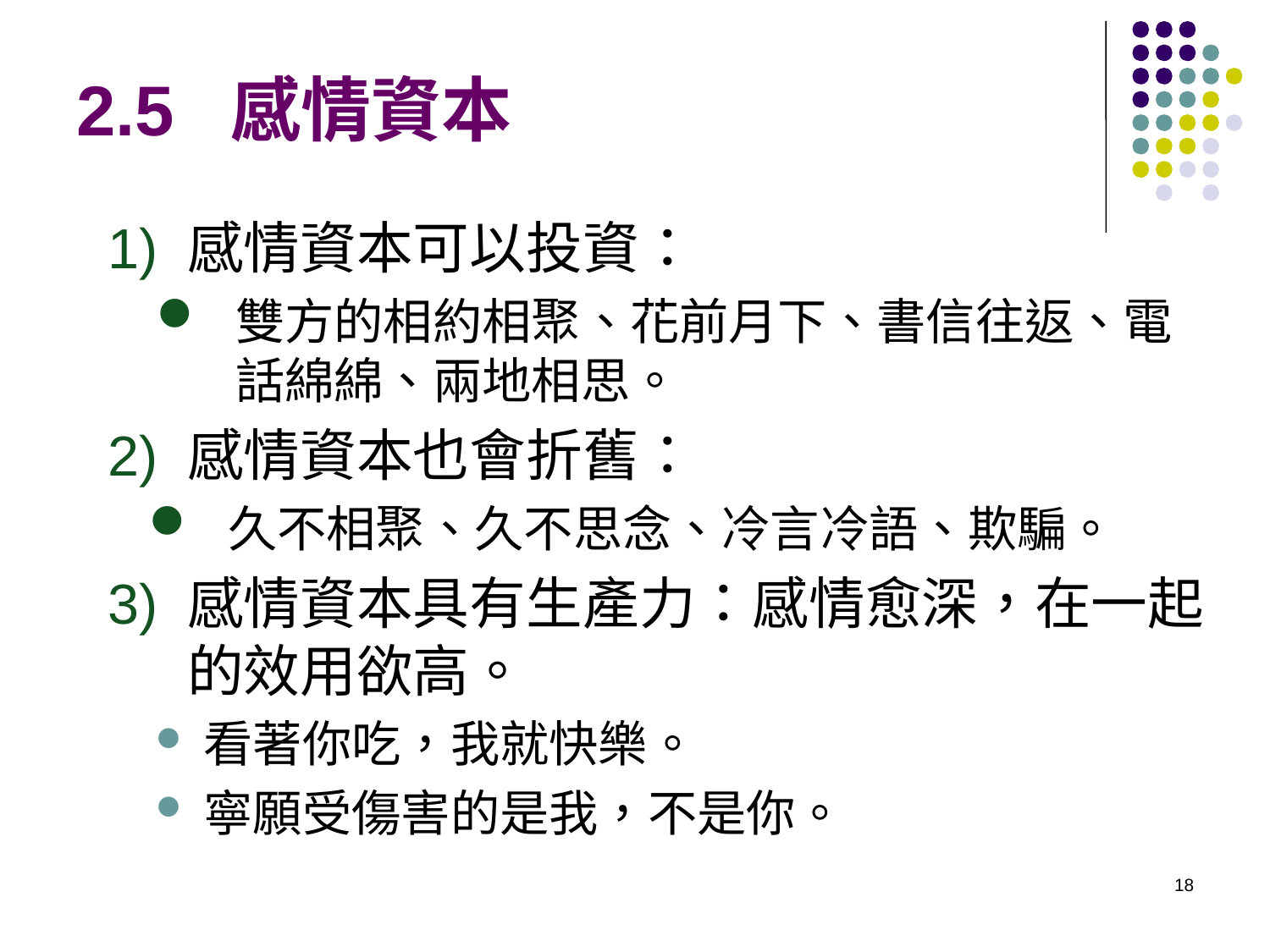

# 2.5  感情資本
感情資本可以投資：
雙方的相約相聚、花前月下、書信往返、電話綿綿、兩地相思。
感情資本也會折舊：
久不相聚、久不思念、冷言冷語、欺騙。
感情資本具有生產力：感情愈深，在一起的效用欲高。
看著你吃，我就快樂。
寧願受傷害的是我，不是你。
18